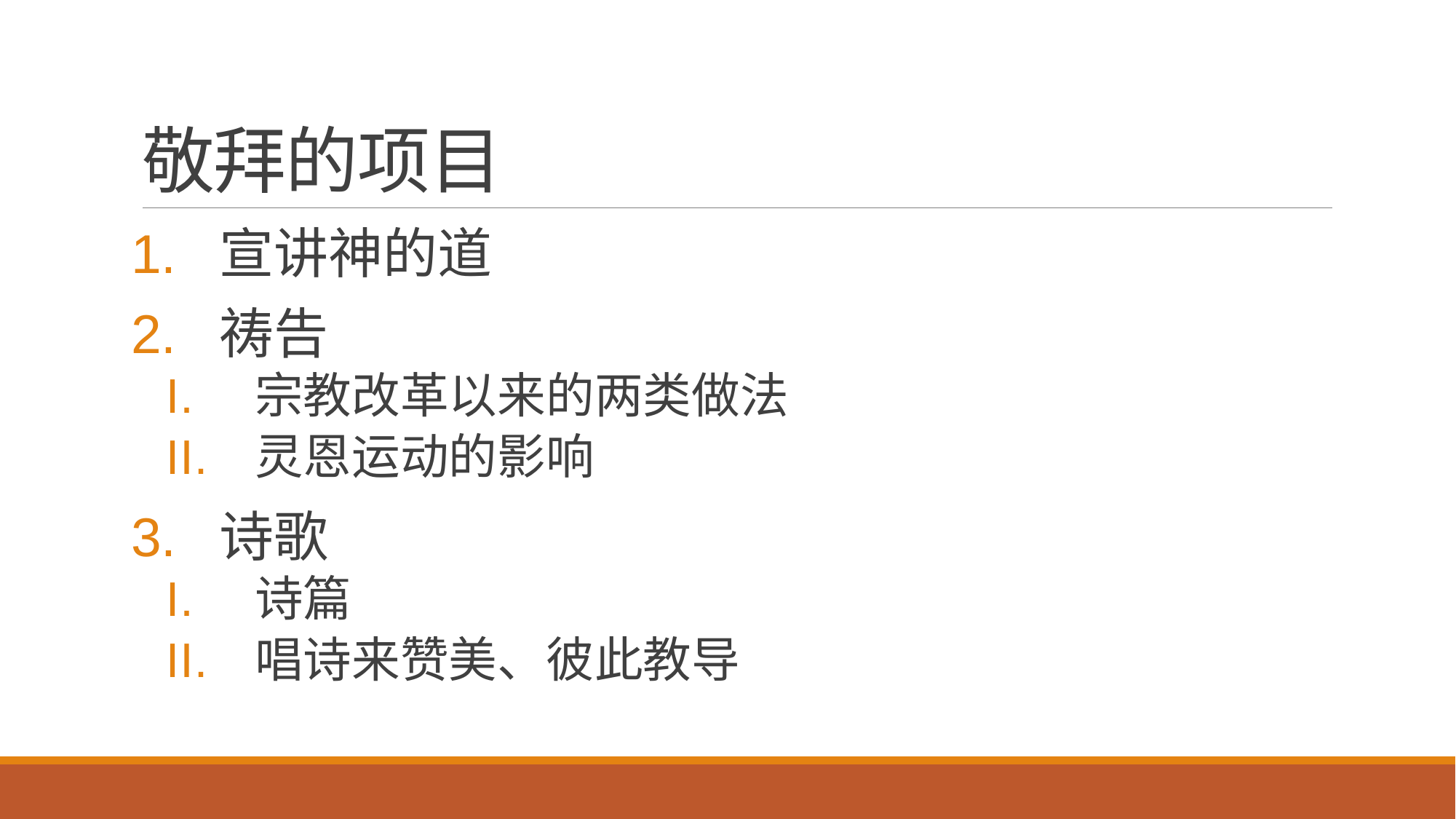

# 敬拜的项目
宣讲神的道
祷告
宗教改革以来的两类做法
灵恩运动的影响
诗歌
诗篇
唱诗来赞美、彼此教导